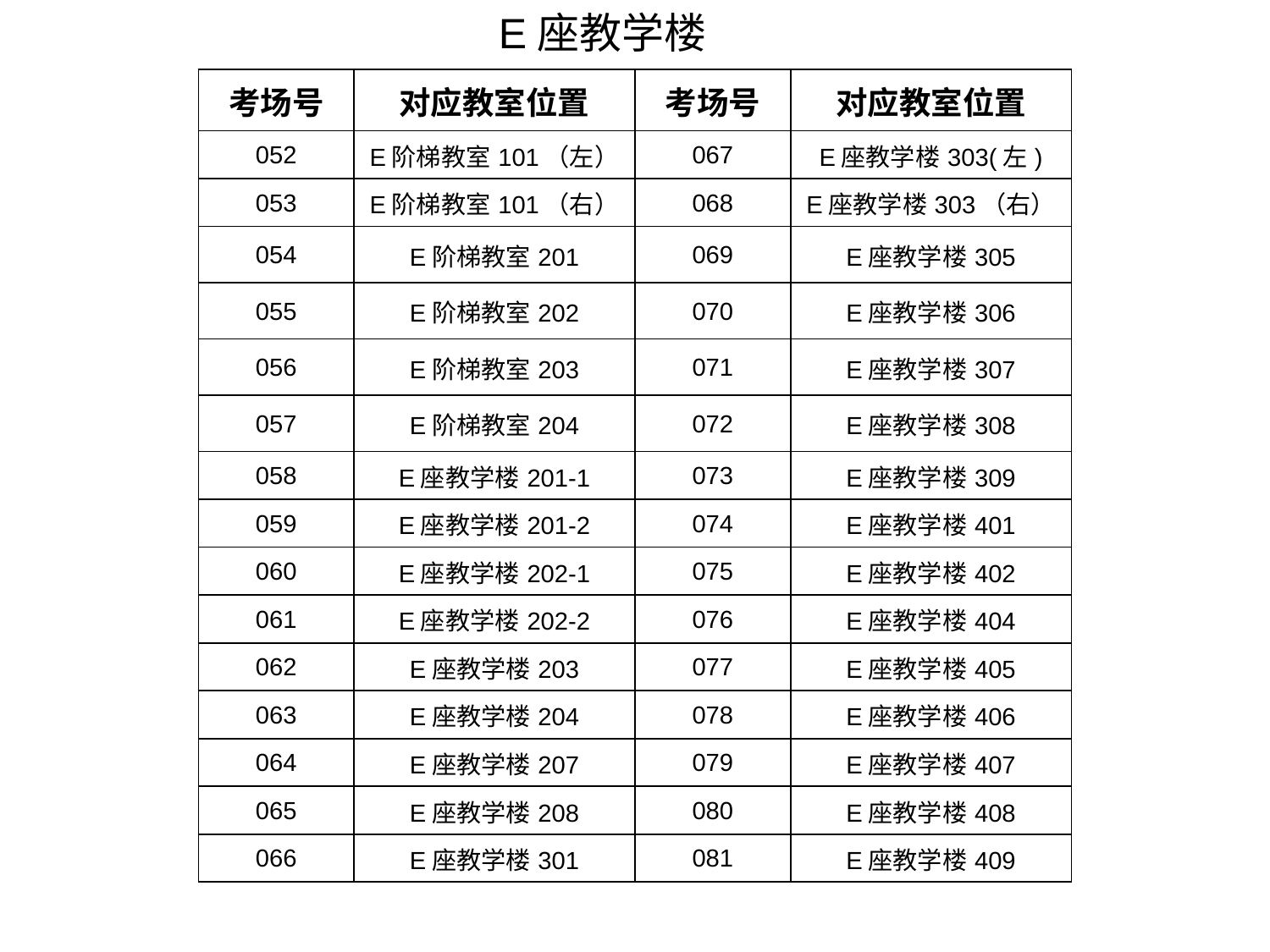

E座教学楼
| 考场号 | 对应教室位置 | 考场号 | 对应教室位置 |
| --- | --- | --- | --- |
| 052 | E阶梯教室101（左） | 067 | E座教学楼303(左) |
| 053 | E阶梯教室101（右） | 068 | E座教学楼303（右） |
| 054 | E阶梯教室201 | 069 | E座教学楼305 |
| 055 | E阶梯教室202 | 070 | E座教学楼306 |
| 056 | E阶梯教室203 | 071 | E座教学楼307 |
| 057 | E阶梯教室204 | 072 | E座教学楼308 |
| 058 | E座教学楼201-1 | 073 | E座教学楼309 |
| 059 | E座教学楼201-2 | 074 | E座教学楼401 |
| 060 | E座教学楼202-1 | 075 | E座教学楼402 |
| 061 | E座教学楼202-2 | 076 | E座教学楼404 |
| 062 | E座教学楼203 | 077 | E座教学楼405 |
| 063 | E座教学楼204 | 078 | E座教学楼406 |
| 064 | E座教学楼207 | 079 | E座教学楼407 |
| 065 | E座教学楼208 | 080 | E座教学楼408 |
| 066 | E座教学楼301 | 081 | E座教学楼409 |